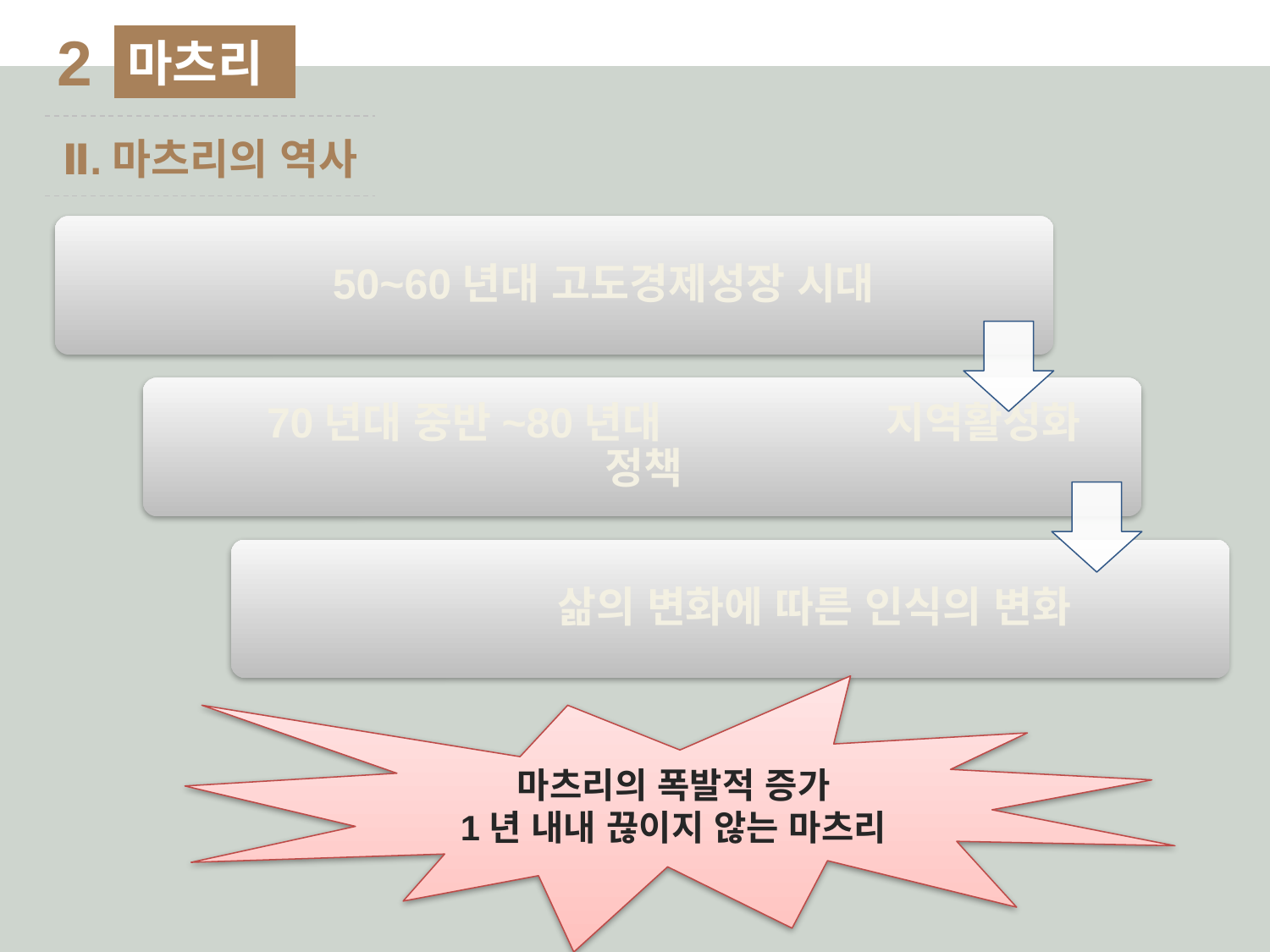

2
마츠리

Ⅱ.마츠리의 역사
        50~60년대 고도경제성장 시대
     70년대 중반~80년대                   지역활성화 정책
             삶의 변화에 따른 인식의 변화

마츠리의 폭발적 증가
1년 내내 끊이지 않는 마츠리